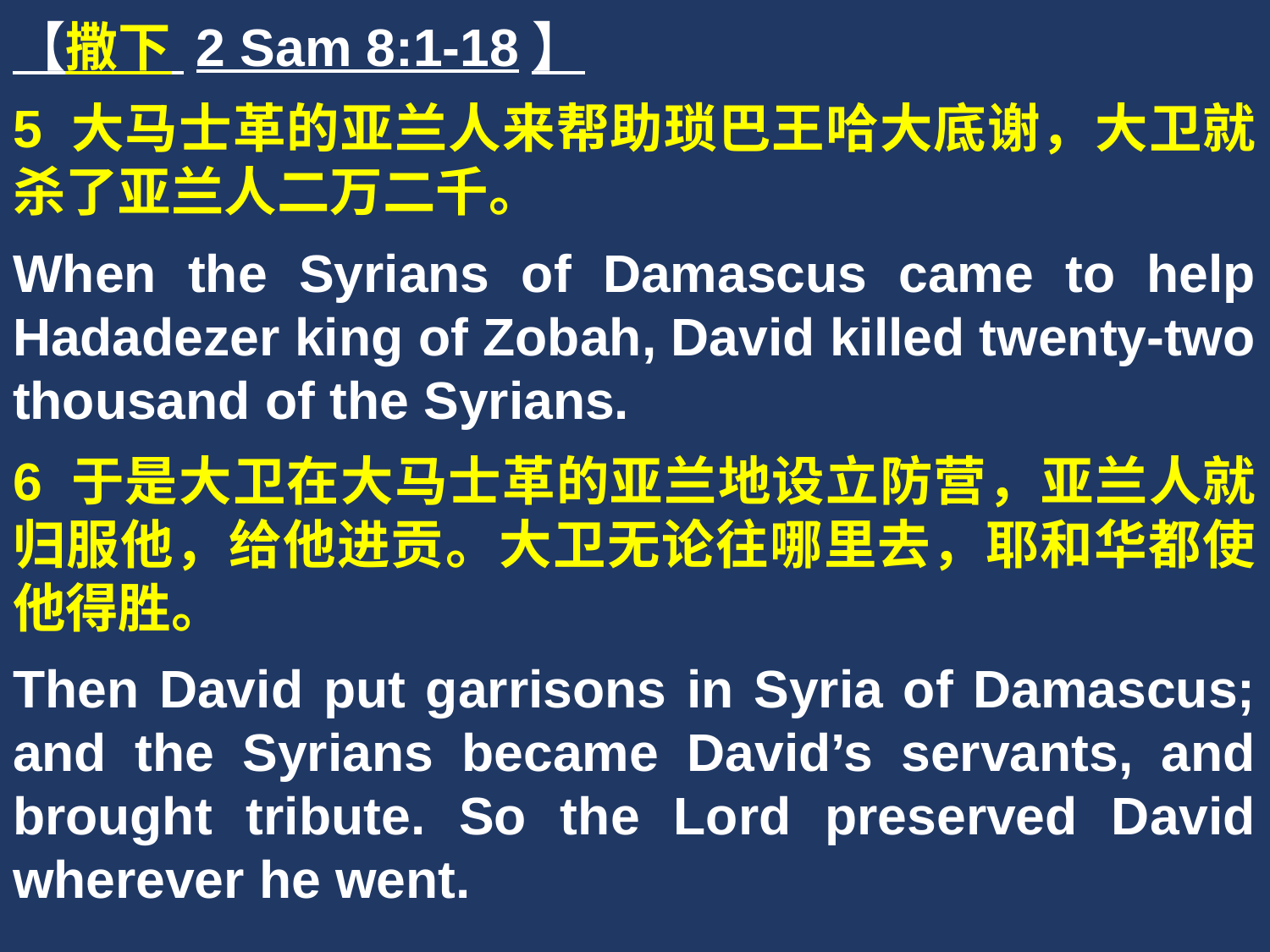

【撒下 2 Sam 8:1-18】
5 大马士革的亚兰人来帮助琐巴王哈大底谢，大卫就杀了亚兰人二万二千。
When the Syrians of Damascus came to help Hadadezer king of Zobah, David killed twenty-two thousand of the Syrians.
6 于是大卫在大马士革的亚兰地设立防营，亚兰人就归服他，给他进贡。大卫无论往哪里去，耶和华都使他得胜。
Then David put garrisons in Syria of Damascus; and the Syrians became David’s servants, and brought tribute. So the Lord preserved David wherever he went.